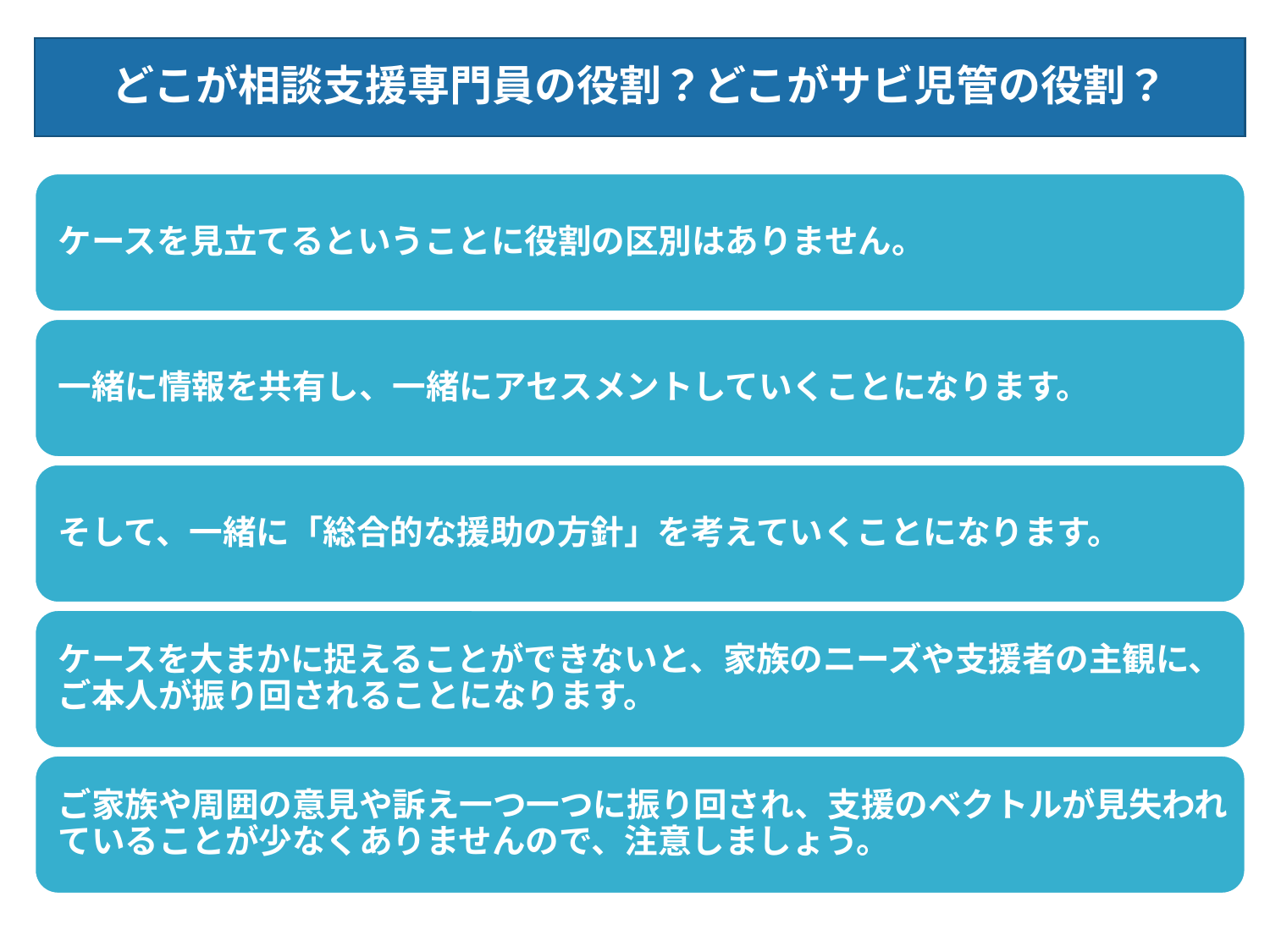

# どこが相談支援専門員の役割？どこがサビ児管の役割？
ケースを見立てるということに役割の区別はありません。
一緒に情報を共有し、一緒にアセスメントしていくことになります。
そして、一緒に「総合的な援助の方針」を考えていくことになります。
ケースを大まかに捉えることができないと、家族のニーズや支援者の主観に、ご本人が振り回されることになります。
ご家族や周囲の意見や訴え一つ一つに振り回され、支援のベクトルが見失われていることが少なくありませんので、注意しましょう。